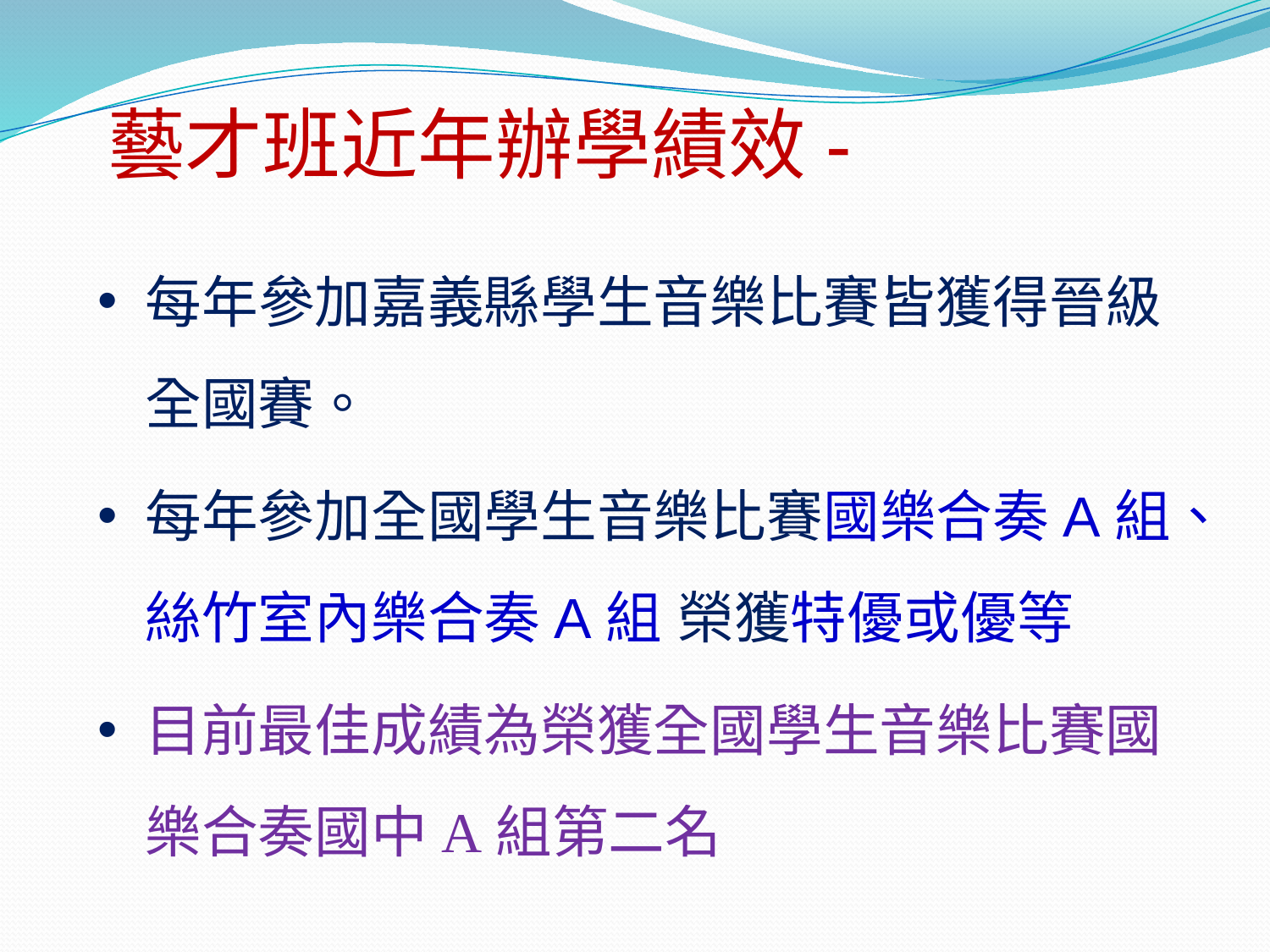

# 藝才班近年辦學績效-
每年參加嘉義縣學生音樂比賽皆獲得晉級全國賽。
每年參加全國學生音樂比賽國樂合奏A組、絲竹室內樂合奏A組 榮獲特優或優等
目前最佳成績為榮獲全國學生音樂比賽國樂合奏國中A組第二名